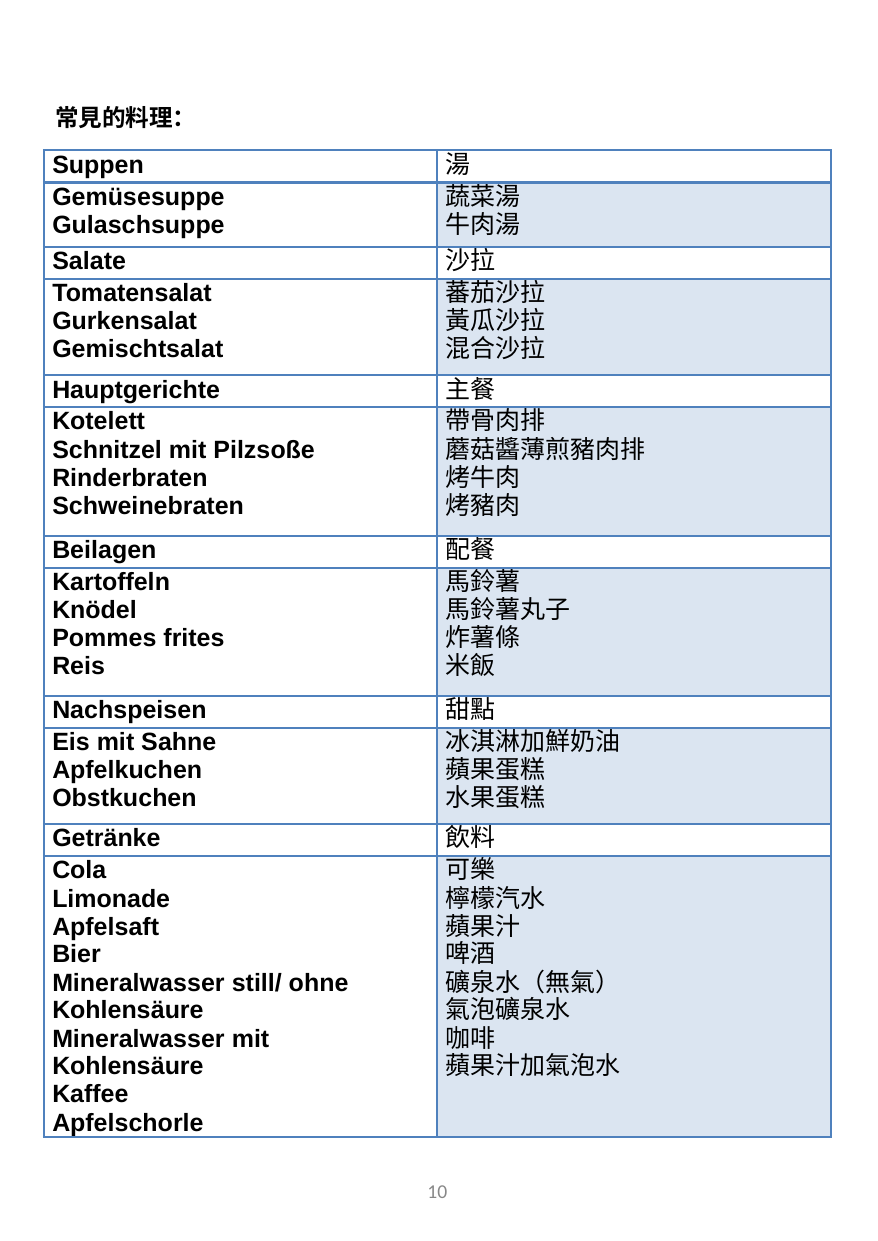

常見的料理：

| Suppen | 湯 |
| --- | --- |
| Gemüsesuppe Gulaschsuppe | 蔬菜湯 牛肉湯 |
| Salate | 沙拉 |
| Tomatensalat Gurkensalat Gemischtsalat | 蕃茄沙拉 黃瓜沙拉 混合沙拉 |
| Hauptgerichte | 主餐 |
| Kotelett Schnitzel mit Pilzsoße Rinderbraten Schweinebraten | 帶骨肉排 蘑菇醬薄煎豬肉排 烤牛肉 烤豬肉 |
| Beilagen | 配餐 |
| Kartoffeln Knödel Pommes frites Reis | 馬鈴薯 馬鈴薯丸子 炸薯條 米飯 |
| Nachspeisen | 甜點 |
| Eis mit Sahne Apfelkuchen Obstkuchen | 冰淇淋加鮮奶油 蘋果蛋糕 水果蛋糕 |
| Getränke | 飲料 |
| Cola Limonade Apfelsaft Bier Mineralwasser still/ ohne Kohlensäure Mineralwasser mit Kohlensäure Kaffee Apfelschorle | 可樂 檸檬汽水 蘋果汁 啤酒 礦泉水（無氣） 氣泡礦泉水 咖啡 蘋果汁加氣泡水 |
10